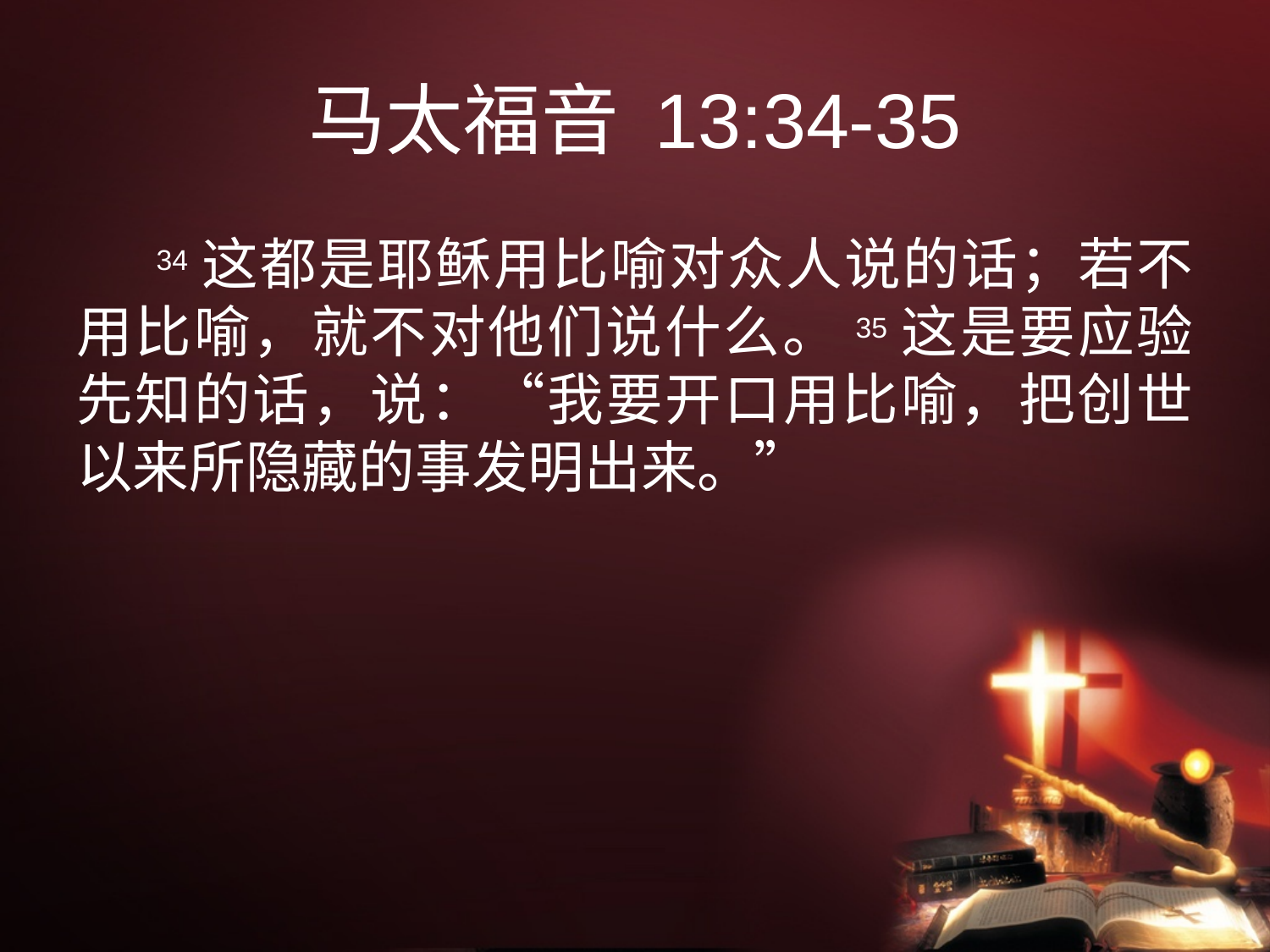

# 马太福音 13:34-35
        34这都是耶稣用比喻对众人说的话；若不用比喻，就不对他们说什么。35这是要应验先知的话，说：“我要开口用比喻，把创世以来所隐藏的事发明出来。”